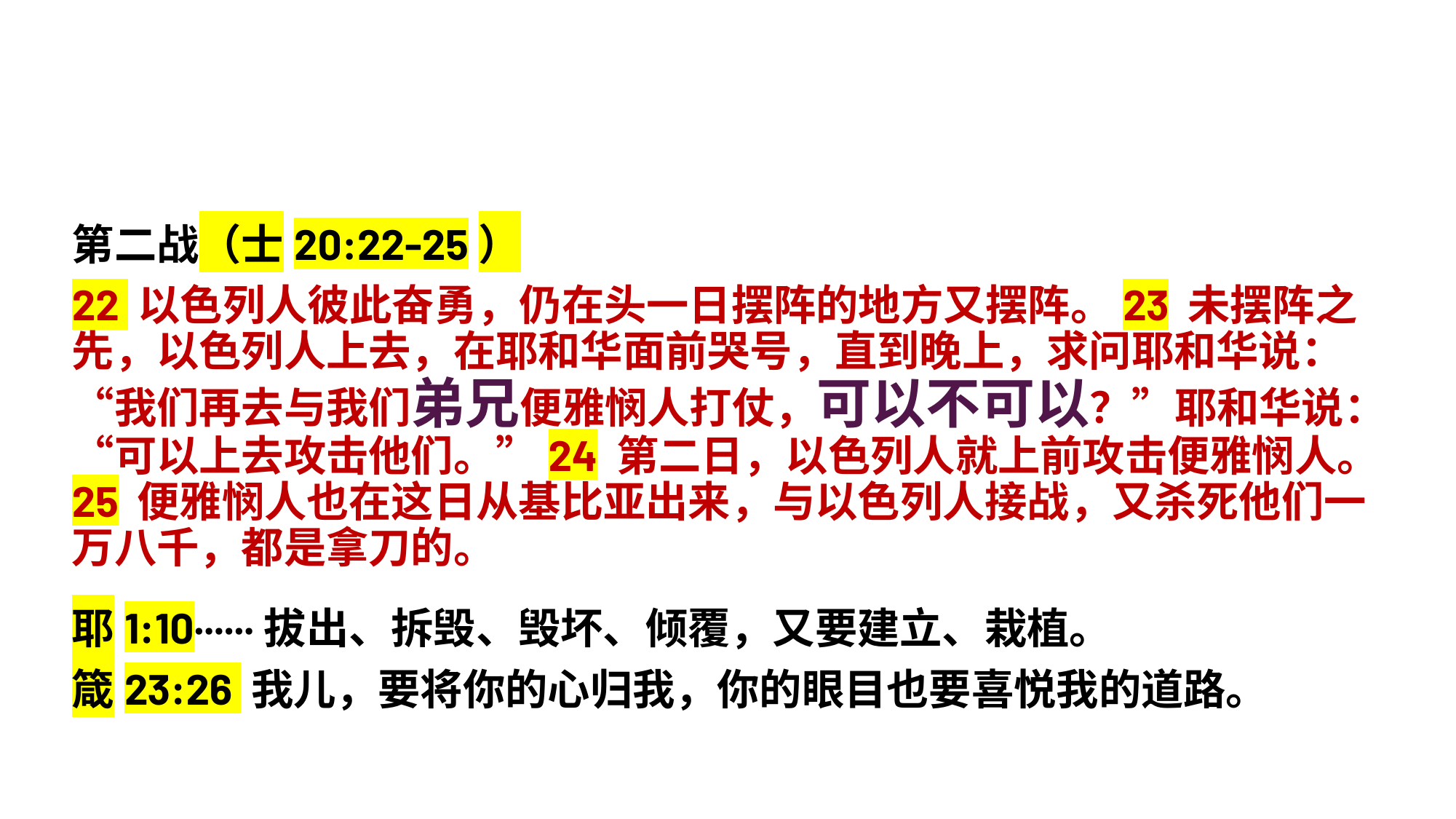

第二战（士20:22-25）
22 以色列人彼此奋勇，仍在头一日摆阵的地方又摆阵。23 未摆阵之先，以色列人上去，在耶和华面前哭号，直到晚上，求问耶和华说：“我们再去与我们弟兄便雅悯人打仗，可以不可以？”耶和华说：“可以上去攻击他们。”24 第二日，以色列人就上前攻击便雅悯人。25 便雅悯人也在这日从基比亚出来，与以色列人接战，又杀死他们一万八千，都是拿刀的。

耶1:10······拔出、拆毁、毁坏、倾覆，又要建立、栽植。
箴23:26 我儿，要将你的心归我，你的眼目也要喜悦我的道路。